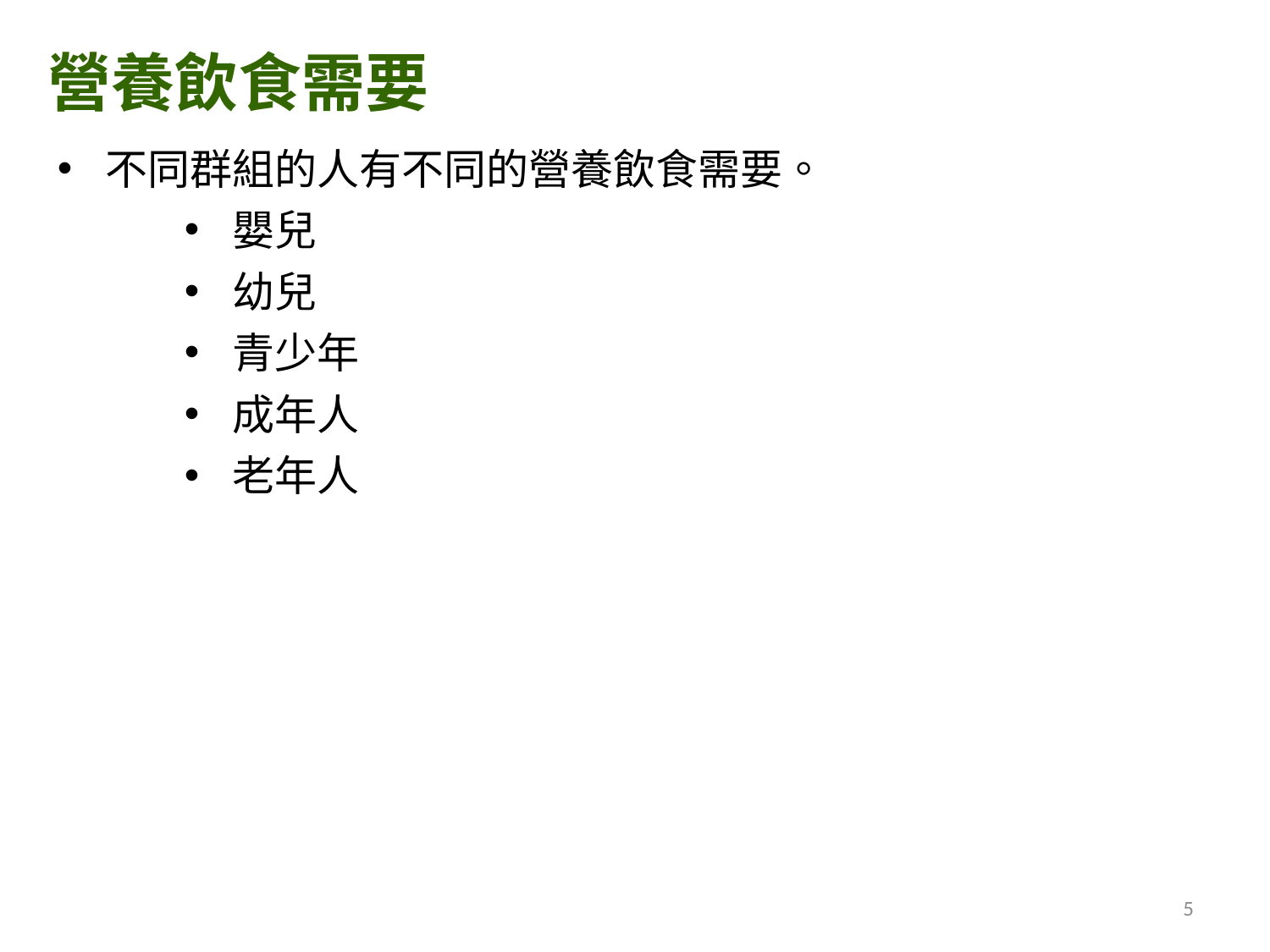

營養飲食需要
不同群組的人有不同的營養飲食需要。
嬰兒
幼兒
青少年
成年人
老年人

5